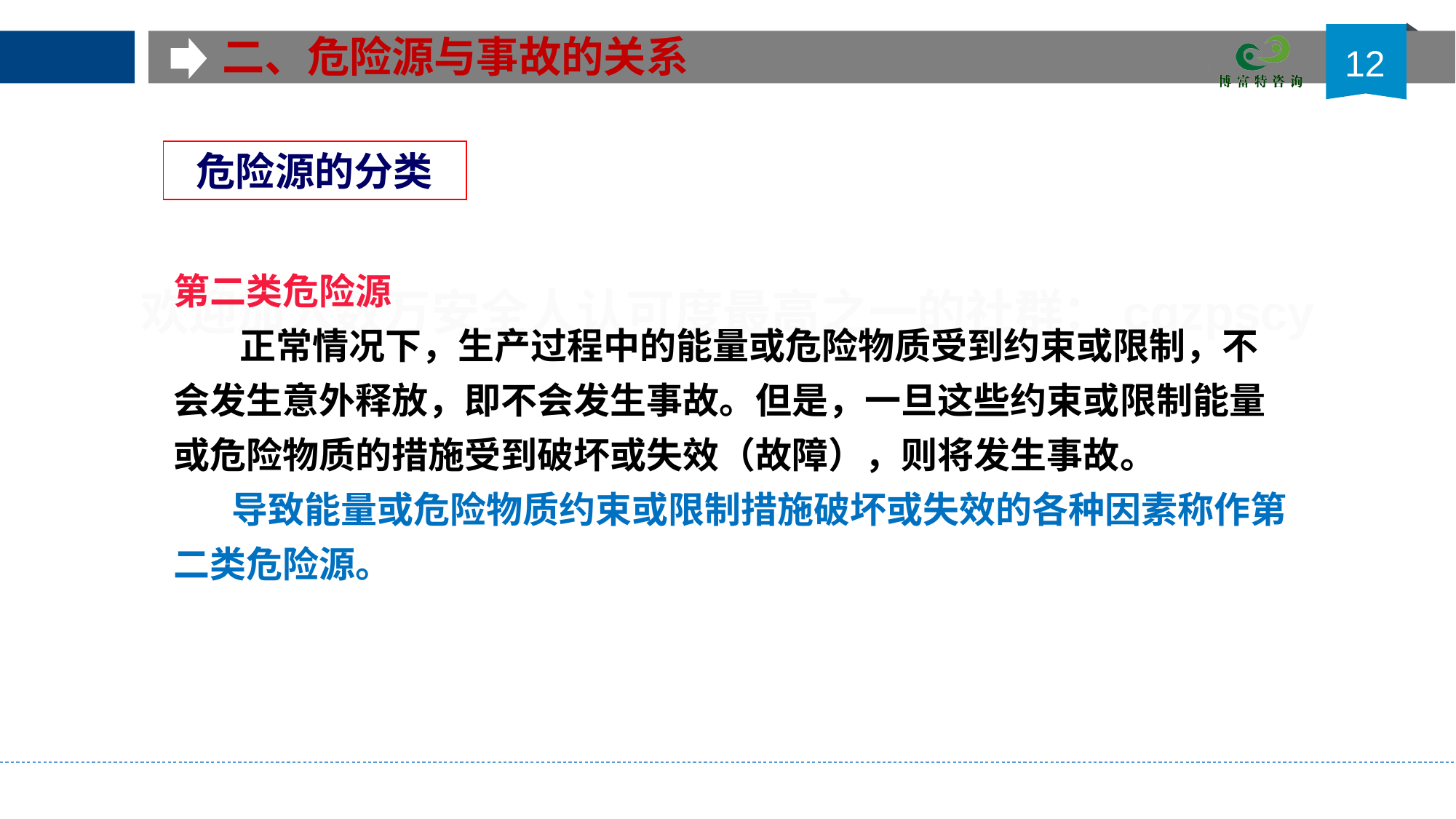

二、危险源与事故的关系
12
危险源的分类
第二类危险源
       正常情况下，生产过程中的能量或危险物质受到约束或限制，不会发生意外释放，即不会发生事故。但是，一旦这些约束或限制能量或危险物质的措施受到破坏或失效（故障），则将发生事故。
      导致能量或危险物质约束或限制措施破坏或失效的各种因素称作第二类危险源。